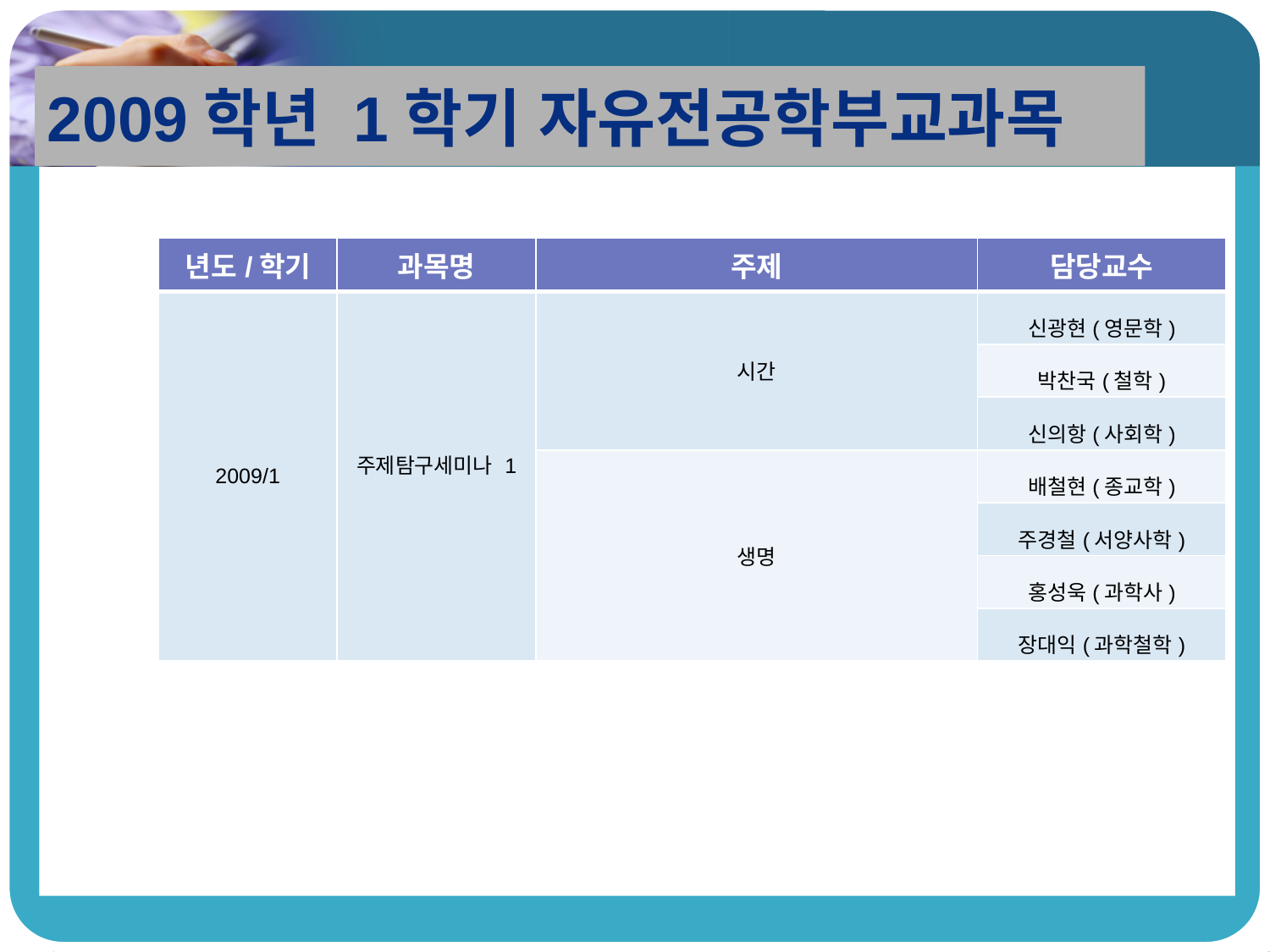

2009학년 1학기 자유전공학부교과목
| 년도/학기 | 과목명 | 주제 | 담당교수 |
| --- | --- | --- | --- |
| 2009/1 | 주제탐구세미나 1 | 시간 | 신광현(영문학) |
|  |  |  | 박찬국(철학) |
|  |  |  | 신의항(사회학) |
|  |  | 생명 | 배철현(종교학) |
|  |  |  | 주경철(서양사학) |
|  |  |  | 홍성욱(과학사) |
|  |  |  | 장대익(과학철학) |